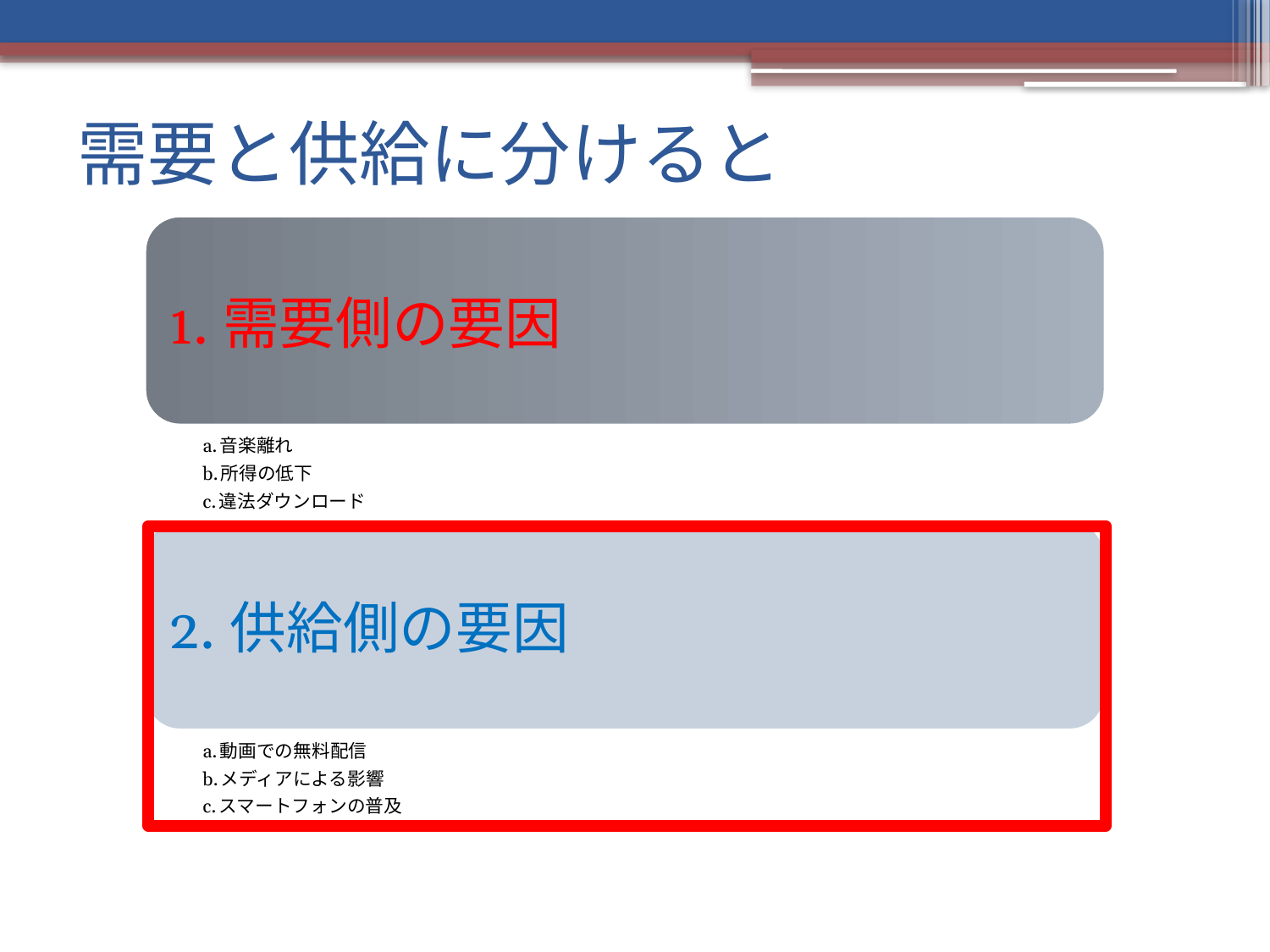

# 需要と供給に分けると
1.需要側の要因
2.供給側の要因
 a.動画での無料配信
 b.メディアによる影響
 c.スマートフォンの普及
 a.音楽離れ
 b.所得の低下
 c.違法ダウンロード